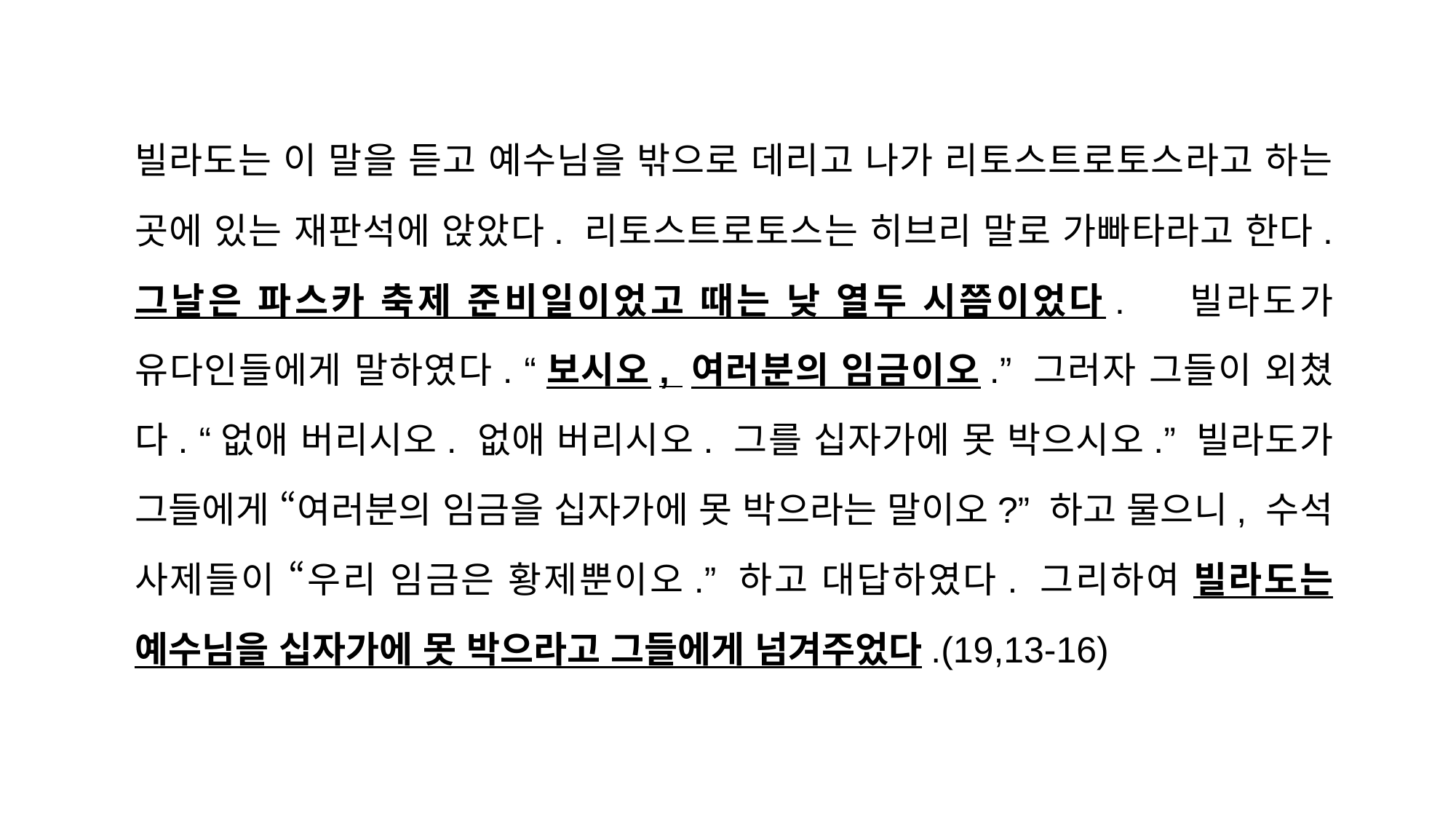

빌라도는 이 말을 듣고 예수님을 밖으로 데리고 나가 리토스트로토스라고 하는 곳에 있는 재판석에 앉았다. 리토스트로토스는 히브리 말로 가빠타라고 한다. 그날은 파스카 축제 준비일이었고 때는 낮 열두 시쯤이었다.    빌라도가 유다인들에게 말하였다. “보시오, 여러분의 임금이오.” 그러자 그들이 외쳤다. “없애 버리시오. 없애 버리시오. 그를 십자가에 못 박으시오.” 빌라도가 그들에게 “여러분의 임금을 십자가에 못 박으라는 말이오?” 하고 물으니, 수석 사제들이 “우리 임금은 황제뿐이오.” 하고 대답하였다. 그리하여 빌라도는 예수님을 십자가에 못 박으라고 그들에게 넘겨주었다.(19,13-16)